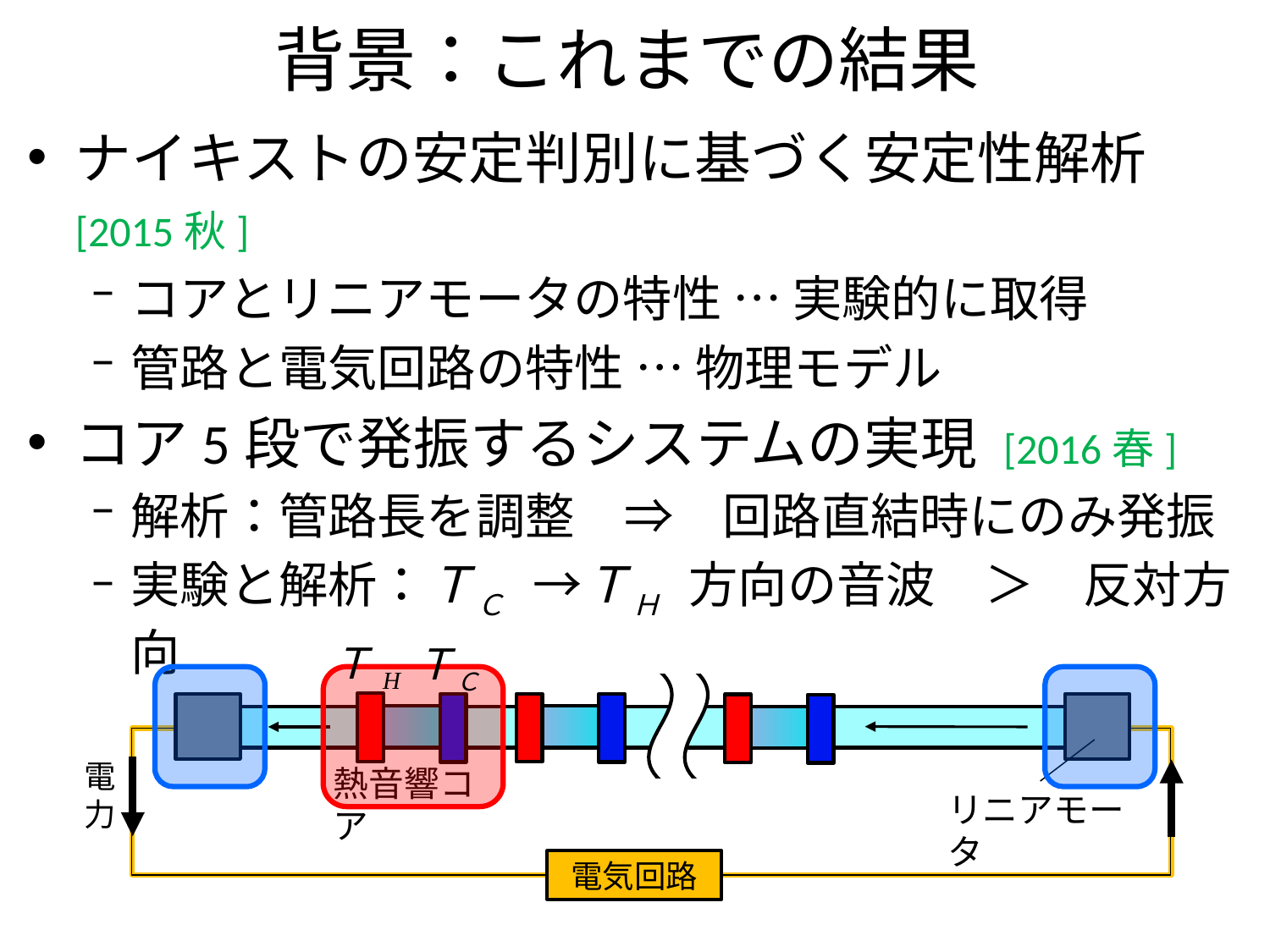

# 背景：これまでの結果
ナイキストの安定判別に基づく安定性解析 [2015秋]
コアとリニアモータの特性 … 実験的に取得
管路と電気回路の特性 … 物理モデル
コア5段で発振するシステムの実現 [2016春]
解析：管路長を調整　⇒　回路直結時にのみ発振
実験と解析：ＴＣ　→ＴＨ　方向の音波　＞　反対方向
ＴH
ＴＣ

電
力
熱音響コア
リニアモータ
電気回路